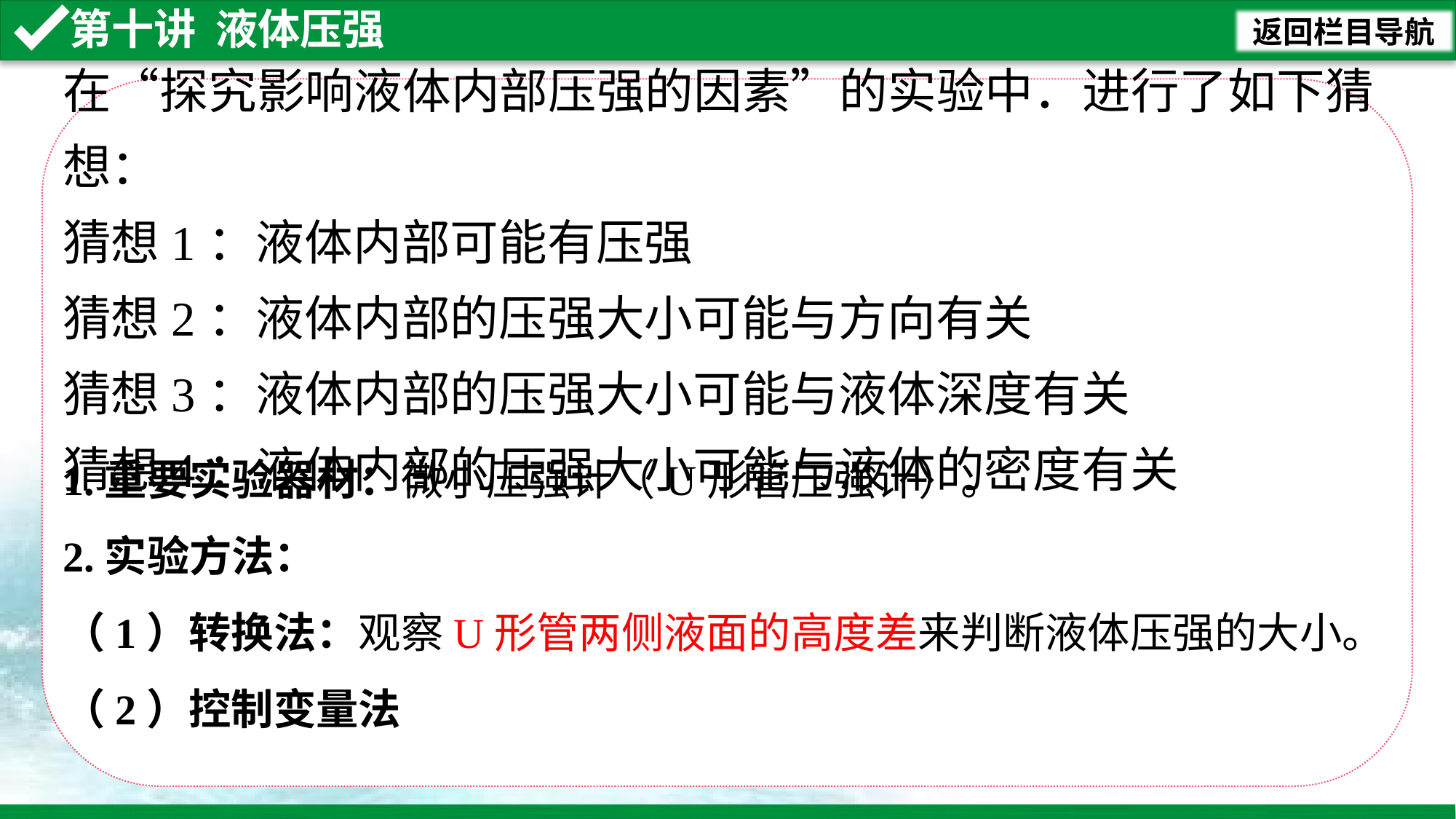

在“探究影响液体内部压强的因素”的实验中．进行了如下猜想：
猜想1：液体内部可能有压强
猜想2：液体内部的压强大小可能与方向有关
猜想3：液体内部的压强大小可能与液体深度有关
猜想4：液体内部的压强大小可能与液体的密度有关

1.重要实验器材：微小压强计（U形管压强计）。
2.实验方法：
（1）转换法：观察U形管两侧液面的高度差来判断液体压强的大小。
（2）控制变量法